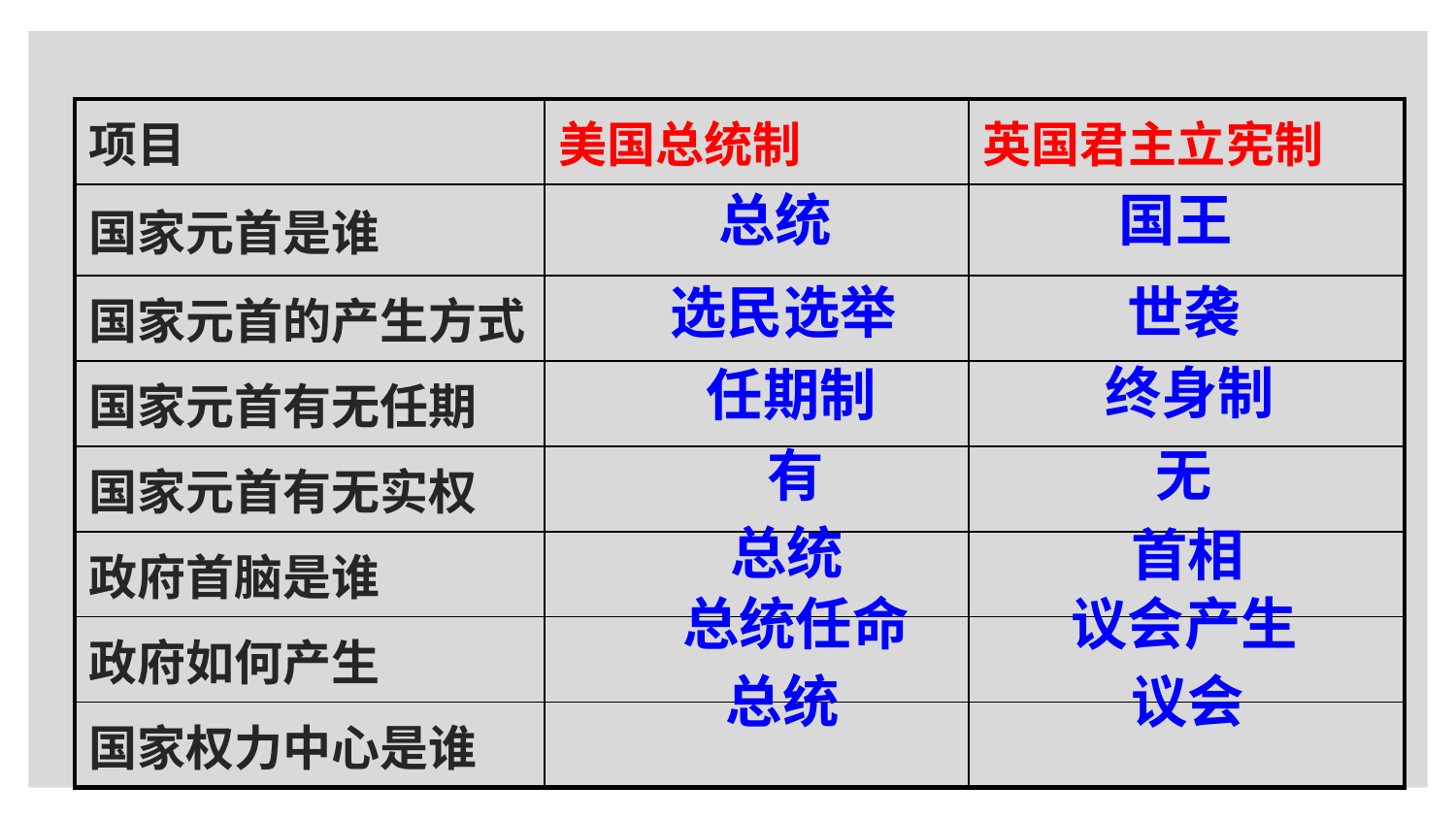

| 项目 | 美国总统制 | 英国君主立宪制 |
| --- | --- | --- |
| 国家元首是谁 |  |  |
| 国家元首的产生方式 |  |  |
| 国家元首有无任期 |  |  |
| 国家元首有无实权 |  |  |
| 政府首脑是谁 |  |  |
| 政府如何产生 |  |  |
| 国家权力中心是谁 |  |  |
总统
国王
选民选举
世袭
终身制
任期制
有
无
总统
首相
总统任命
议会产生
总统
议会